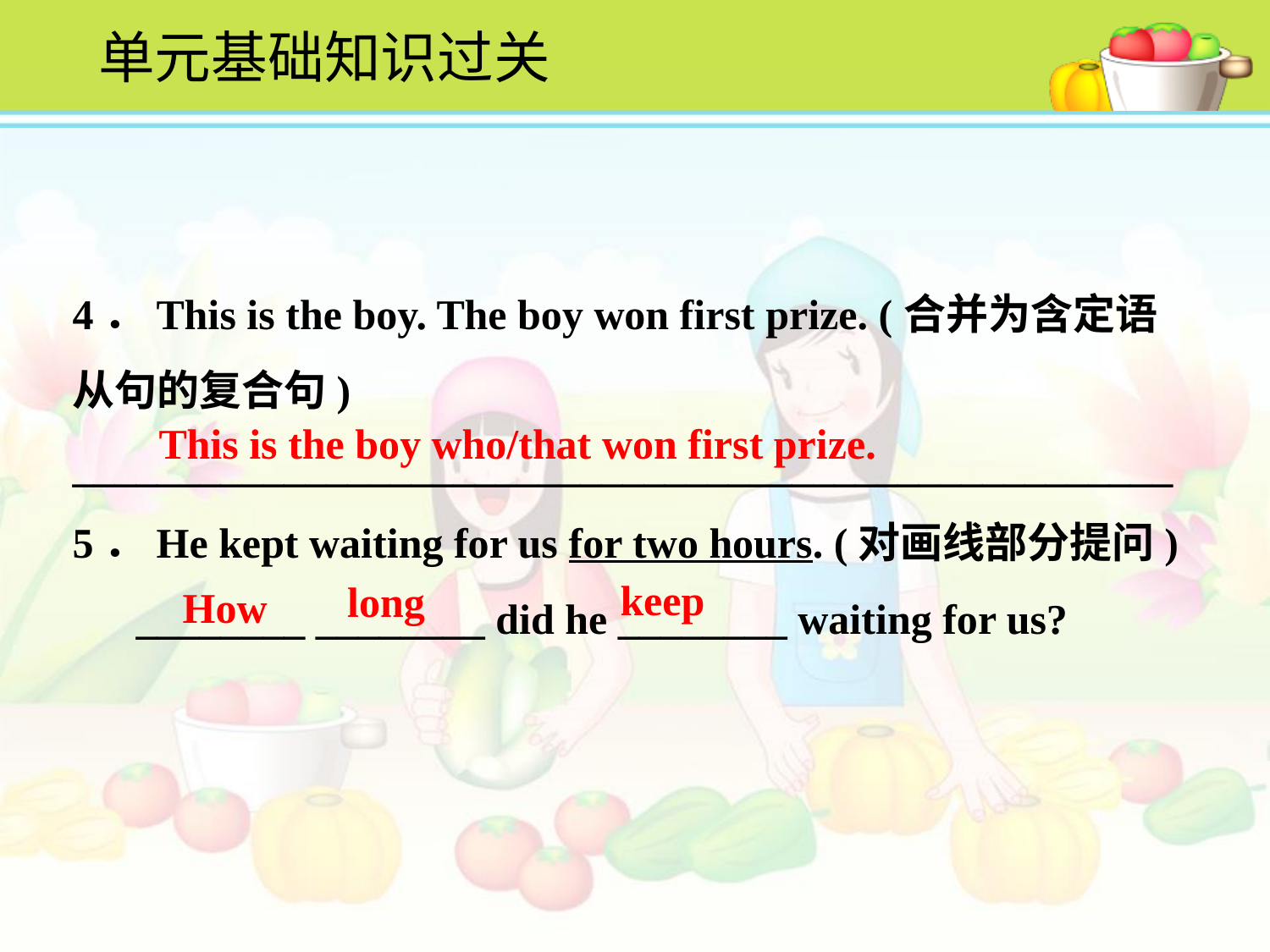

单元基础知识过关
4．This is the boy. The boy won first prize. (合并为含定语从句的复合句)     ____________________________________________________
5．He kept waiting for us for two hours. (对画线部分提问)
      ________ ________ did he ________ waiting for us?
This is the boy who/that won first prize.

keep
long
How